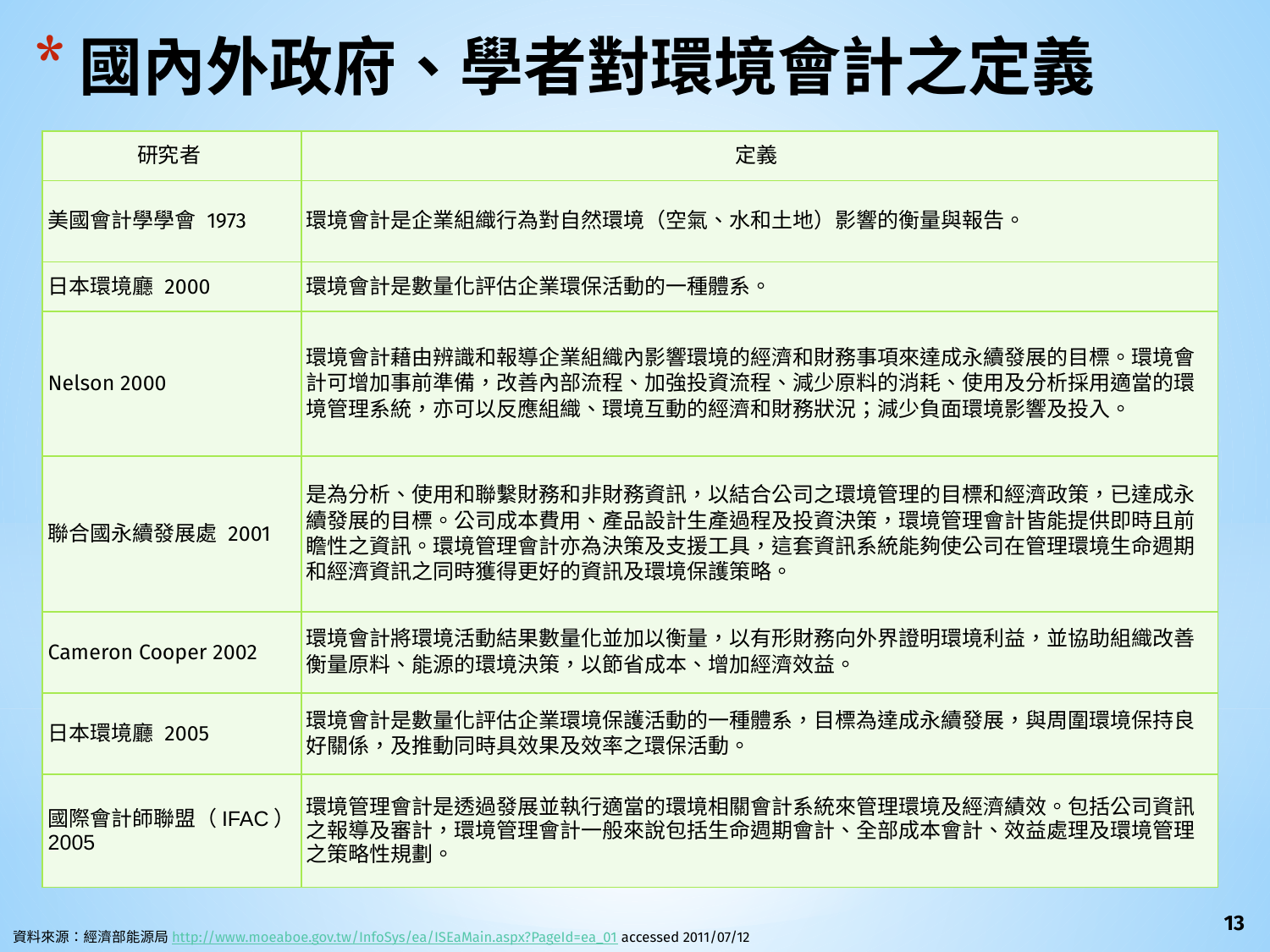

# 國內外政府、學者對環境會計之定義
| 研究者 | 定義 |
| --- | --- |
| 美國會計學學會 1973 | 環境會計是企業組織行為對自然環境（空氣、水和土地）影響的衡量與報告。 |
| 日本環境廳 2000 | 環境會計是數量化評估企業環保活動的一種體系。 |
| Nelson 2000 | 環境會計藉由辨識和報導企業組織內影響環境的經濟和財務事項來達成永續發展的目標。環境會計可增加事前準備，改善內部流程、加強投資流程、減少原料的消耗、使用及分析採用適當的環境管理系統，亦可以反應組織、環境互動的經濟和財務狀況；減少負面環境影響及投入。 |
| 聯合國永續發展處 2001 | 是為分析、使用和聯繫財務和非財務資訊，以結合公司之環境管理的目標和經濟政策，已達成永續發展的目標。公司成本費用、產品設計生產過程及投資決策，環境管理會計皆能提供即時且前瞻性之資訊。環境管理會計亦為決策及支援工具，這套資訊系統能夠使公司在管理環境生命週期和經濟資訊之同時獲得更好的資訊及環境保護策略。 |
| Cameron Cooper 2002 | 環境會計將環境活動結果數量化並加以衡量，以有形財務向外界證明環境利益，並協助組織改善衡量原料、能源的環境決策，以節省成本、增加經濟效益。 |
| 日本環境廳 2005 | 環境會計是數量化評估企業環境保護活動的一種體系，目標為達成永續發展，與周圍環境保持良好關係，及推動同時具效果及效率之環保活動。 |
| 國際會計師聯盟（IFAC）2005 | 環境管理會計是透過發展並執行適當的環境相關會計系統來管理環境及經濟績效。包括公司資訊之報導及審計，環境管理會計一般來說包括生命週期會計、全部成本會計、效益處理及環境管理之策略性規劃。 |
13
資料來源：經濟部能源局http://www.moeaboe.gov.tw/InfoSys/ea/ISEaMain.aspx?PageId=ea_01 accessed 2011/07/12